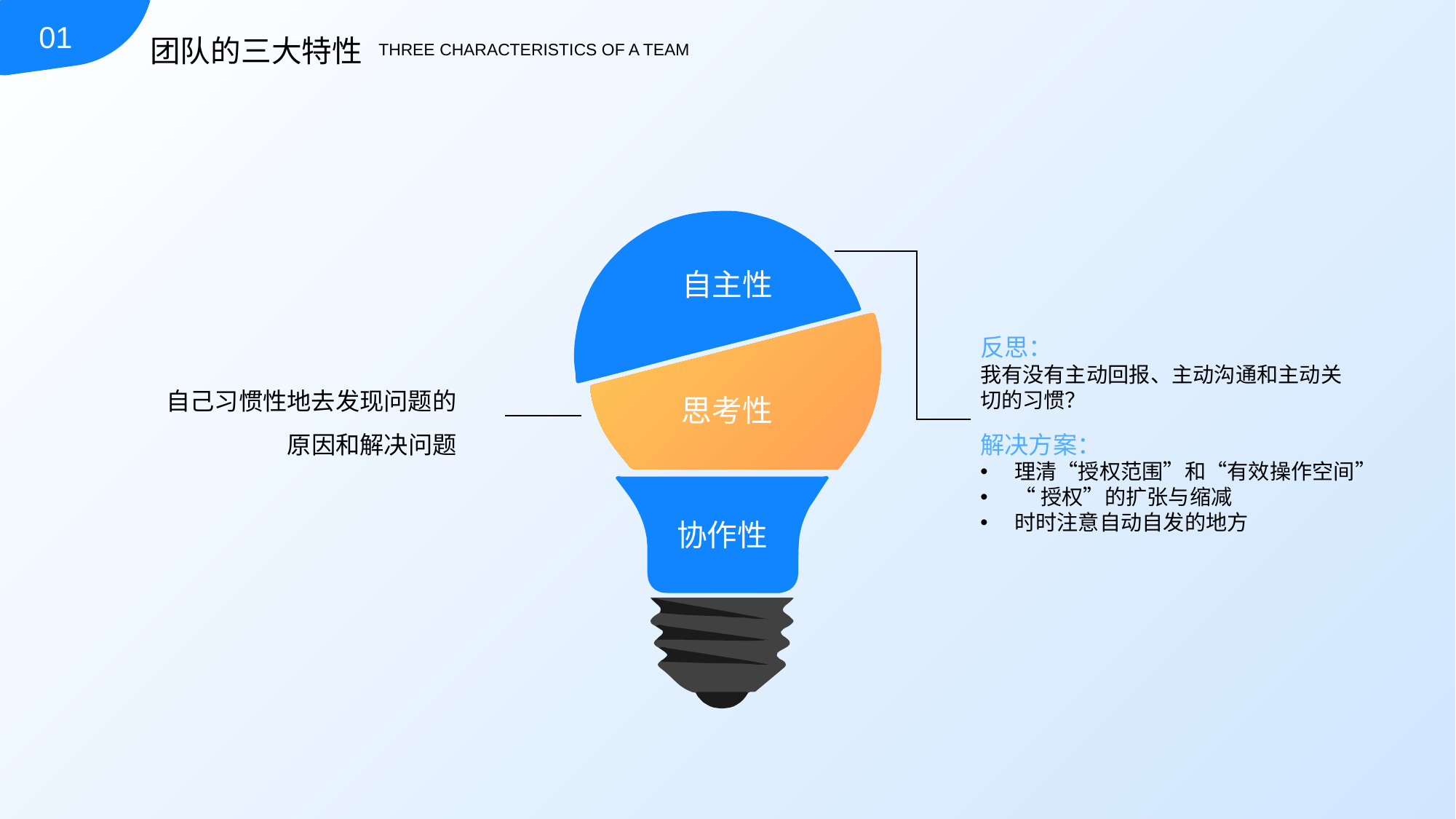

01
团队的三大特性
THREE CHARACTERISTICS OF A TEAM

自主性

反思：
我有没有主动回报、主动沟通和主动关切的习惯？
解决方案：
理清“授权范围”和“有效操作空间”
“授权”的扩张与缩减
时时注意自动自发的地方
自己习惯性地去发现问题的原因和解决问题
思考性

协作性